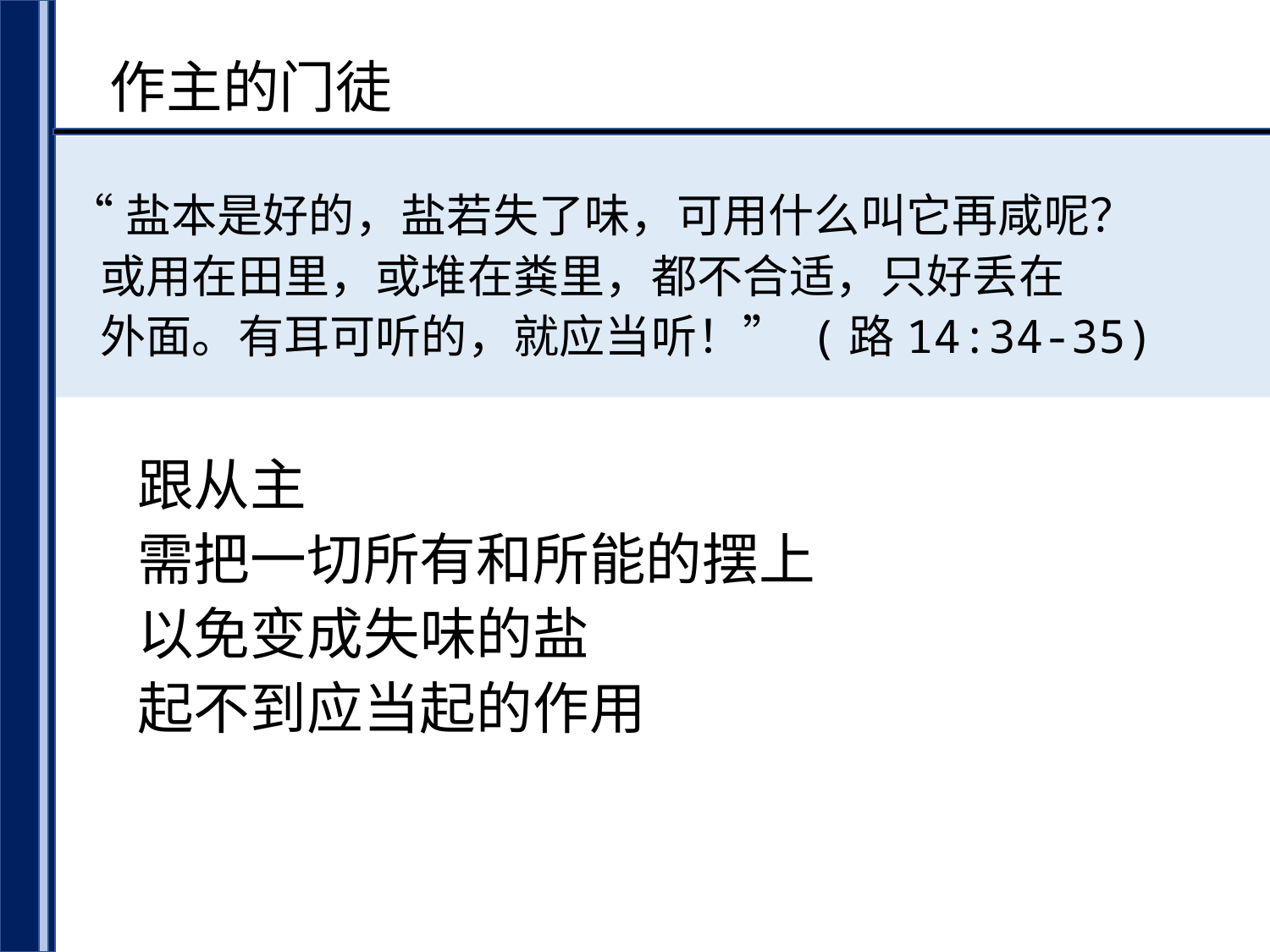

作主的门徒

“盐本是好的，盐若失了味，可用什么叫它再咸呢？
  或用在田里，或堆在粪里，都不合适，只好丢在
  外面。有耳可听的，就应当听！” (路14:34-35)

跟从主
需把一切所有和所能的摆上
以免变成失味的盐
起不到应当起的作用